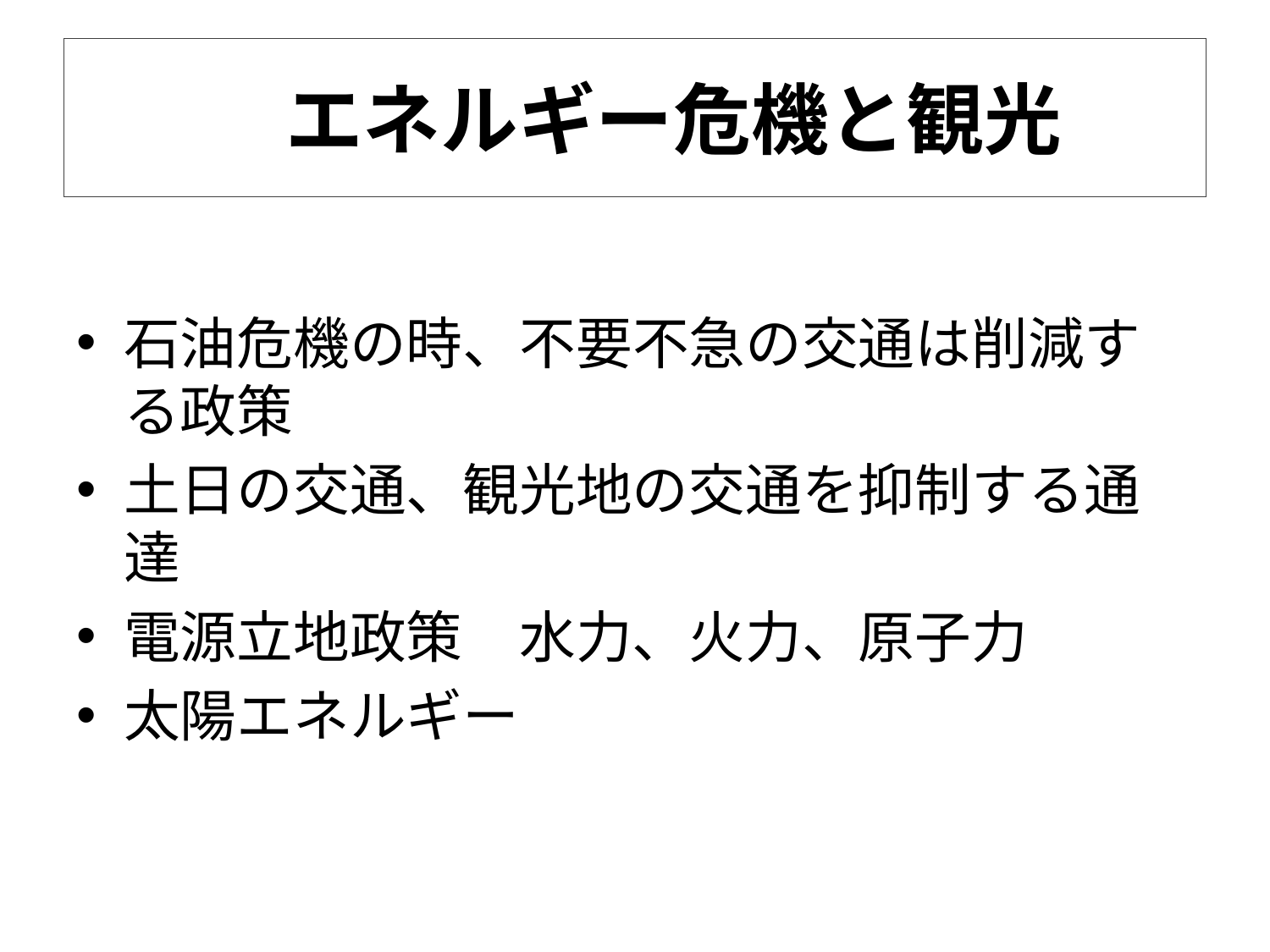

# エネルギー危機と観光

石油危機の時、不要不急の交通は削減する政策
土日の交通、観光地の交通を抑制する通達
電源立地政策　水力、火力、原子力
太陽エネルギー